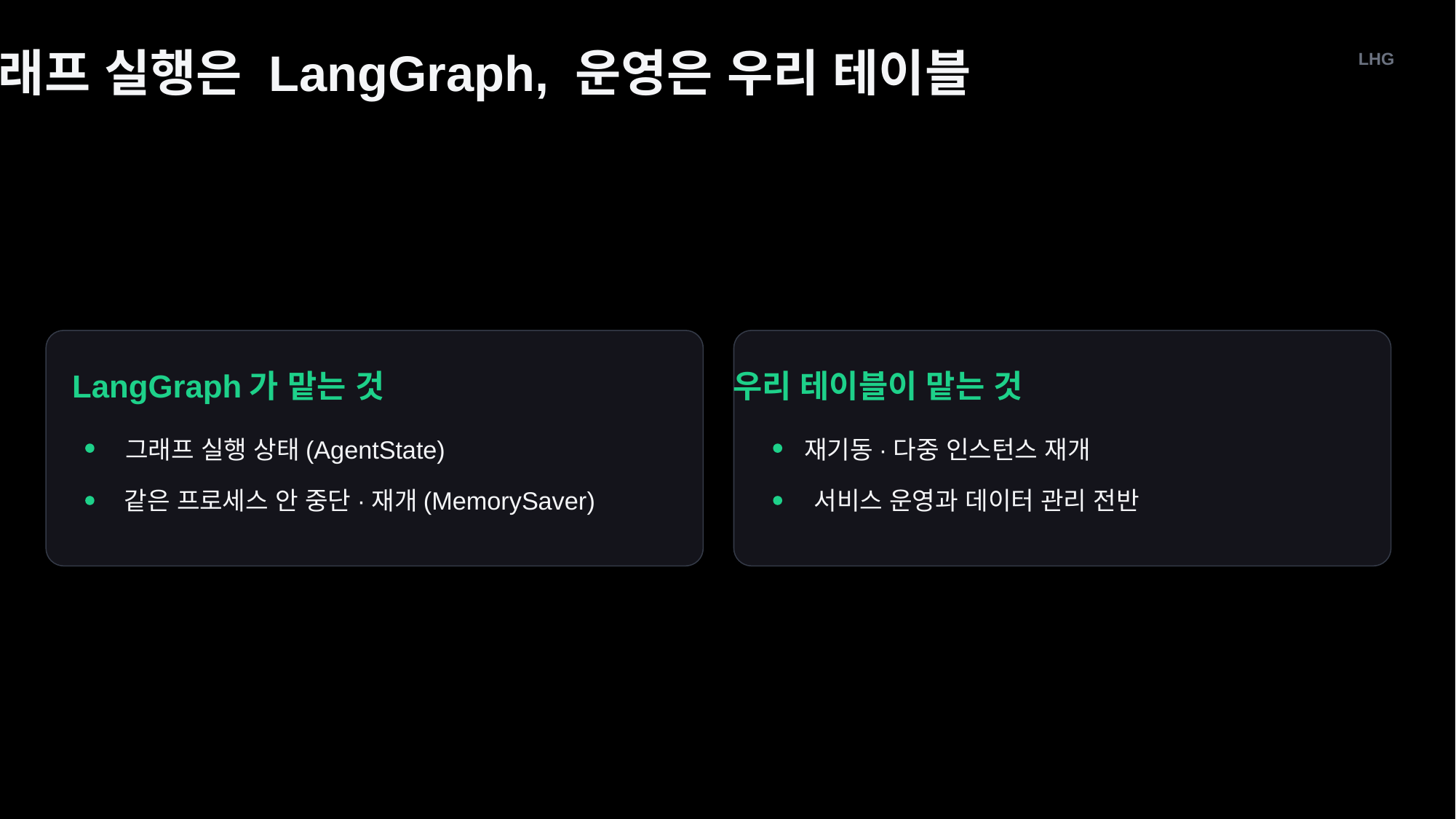

그래프 실행은 LangGraph, 운영은 우리 테이블
LHG

LangGraph가 맡는 것
우리 테이블이 맡는 것
그래프 실행 상태(AgentState)
재기동·다중 인스턴스 재개

같은 프로세스 안 중단·재개(MemorySaver)
서비스 운영과 데이터 관리 전반